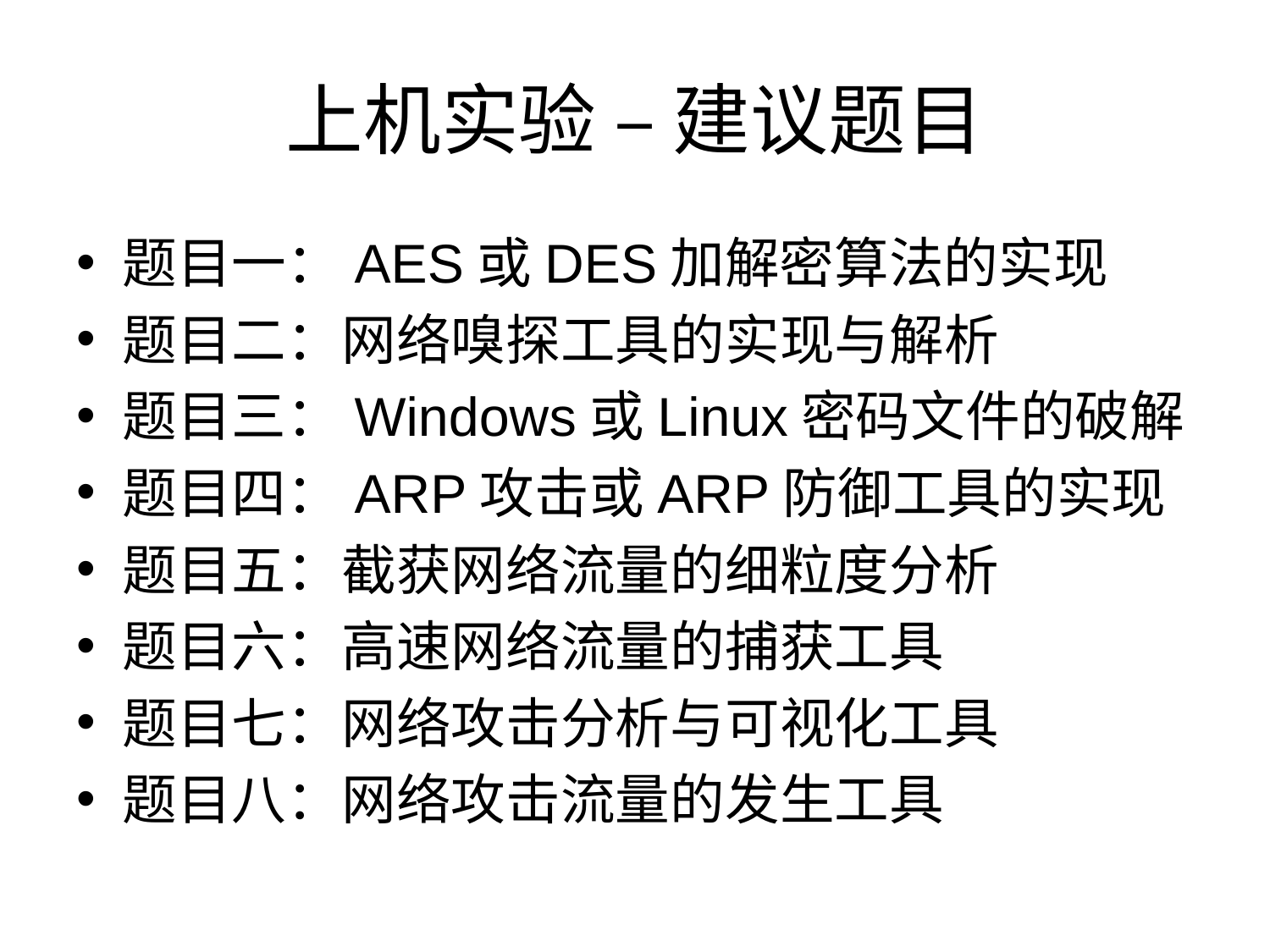

# 上机实验 – 建议题目
题目一：AES或DES加解密算法的实现
题目二：网络嗅探工具的实现与解析
题目三：Windows或Linux密码文件的破解
题目四：ARP攻击或ARP防御工具的实现
题目五：截获网络流量的细粒度分析
题目六：高速网络流量的捕获工具
题目七：网络攻击分析与可视化工具
题目八：网络攻击流量的发生工具